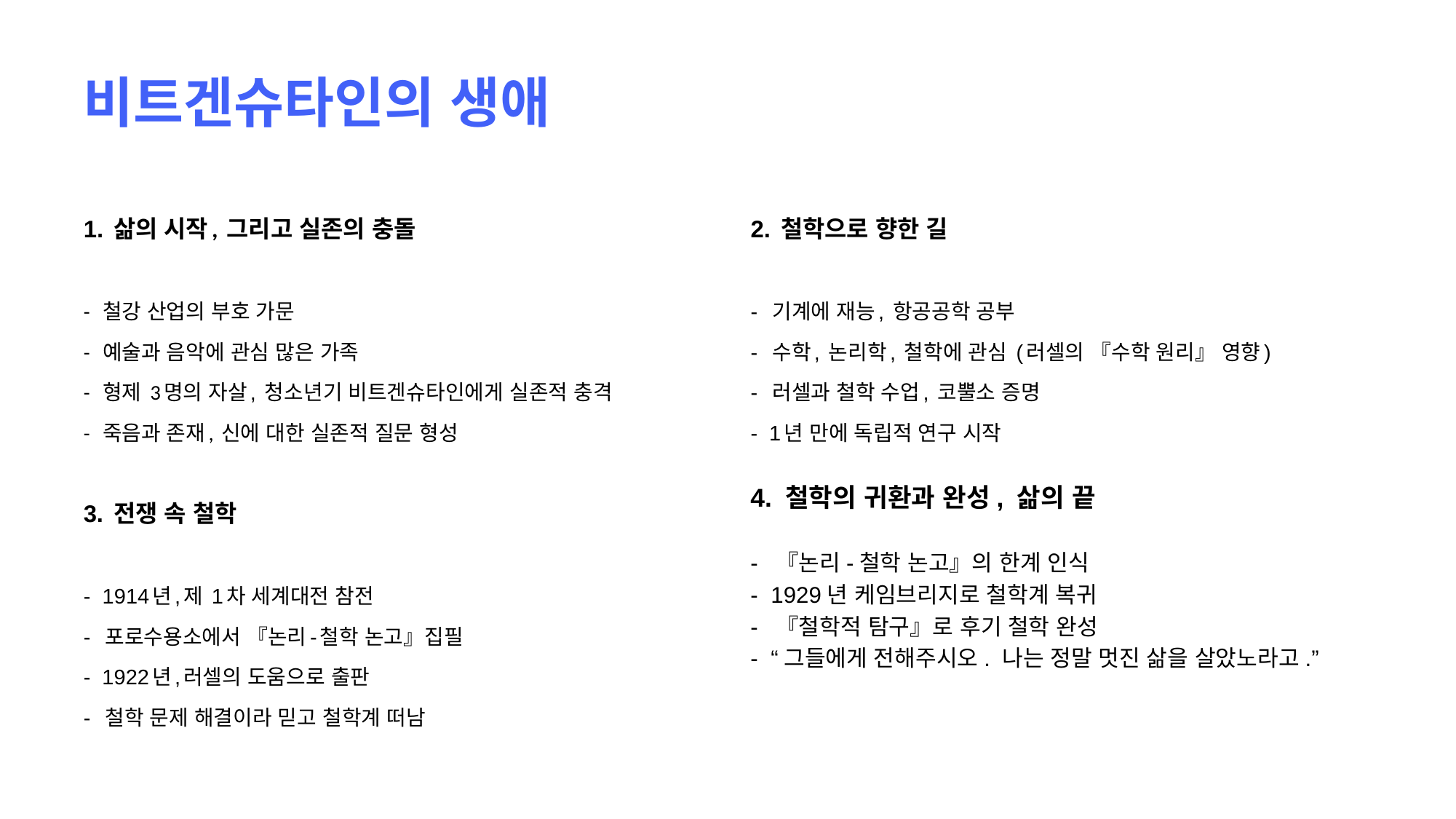

# 비트겐슈타인의 생애
1. 삶의 시작, 그리고 실존의 충돌

-  철강 산업의 부호 가문
-  예술과 음악에 관심 많은 가족
-  형제 3명의 자살, 청소년기 비트겐슈타인에게 실존적 충격
-  죽음과 존재, 신에 대한 실존적 질문 형성
2. 철학으로 향한 길

-  기계에 재능, 항공공학 공부
-  수학, 논리학, 철학에 관심 (러셀의 『수학 원리』 영향)
-  러셀과 철학 수업, 코뿔소 증명
-  1년 만에 독립적 연구 시작

3. 전쟁 속 철학

-  1914년,제 1차 세계대전 참전
-  포로수용소에서 『논리-철학 논고』집필
-  1922년,러셀의 도움으로 출판
-  철학 문제 해결이라 믿고 철학계 떠남

4. 철학의 귀환과 완성, 삶의 끝

-  『논리-철학 논고』의 한계 인식
-  1929년 케임브리지로 철학계 복귀
-  『철학적 탐구』로 후기 철학 완성
-  “그들에게 전해주시오. 나는 정말 멋진 삶을 살았노라고.”